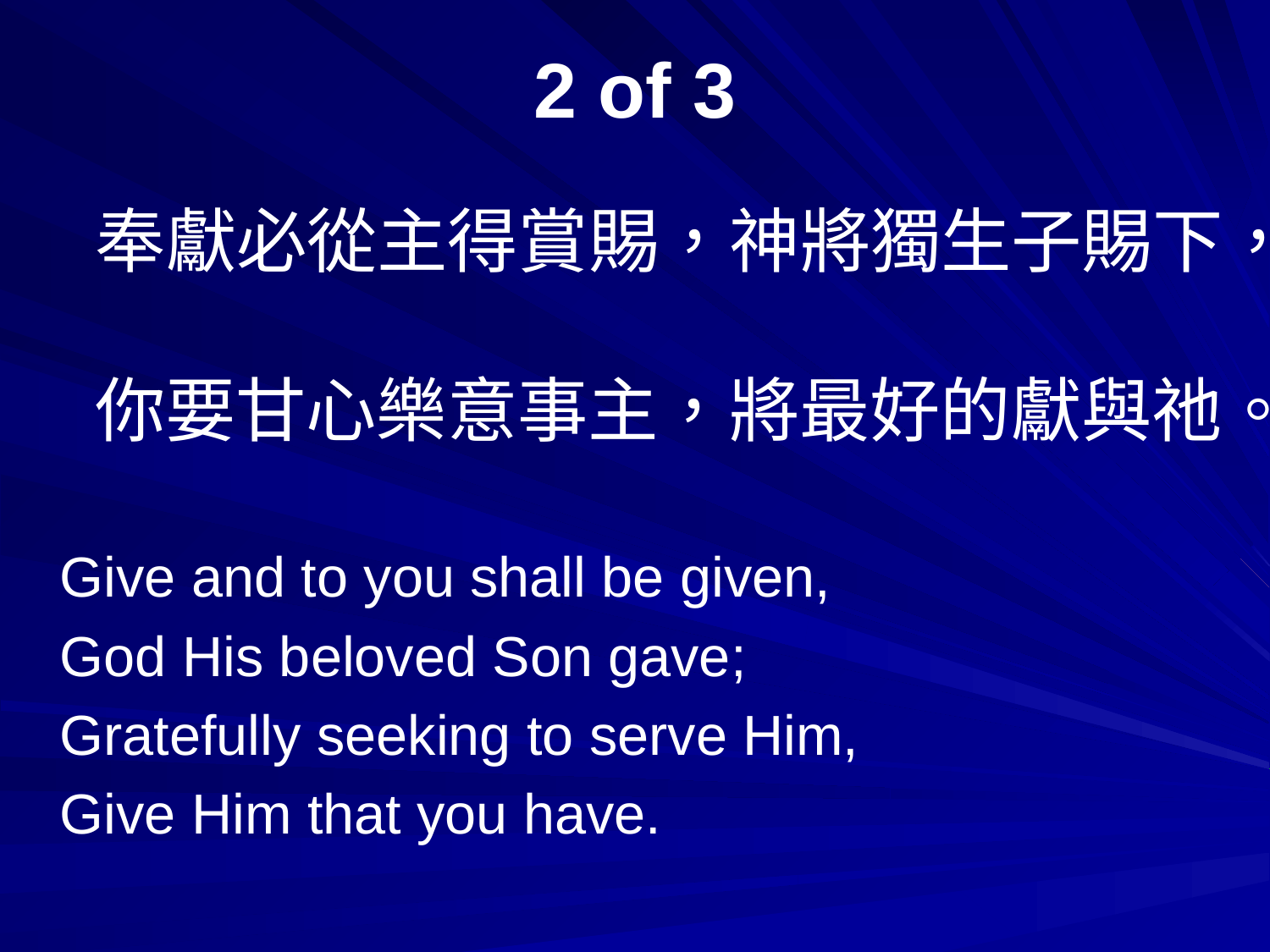

# 2 of 3
  奉獻必從主得賞賜，神將獨生子賜下，
你要甘心樂意事主，將最好的獻與祂。

Give and to you shall be given,
God His beloved Son gave;
Gratefully seeking to serve Him,
Give Him that you have.